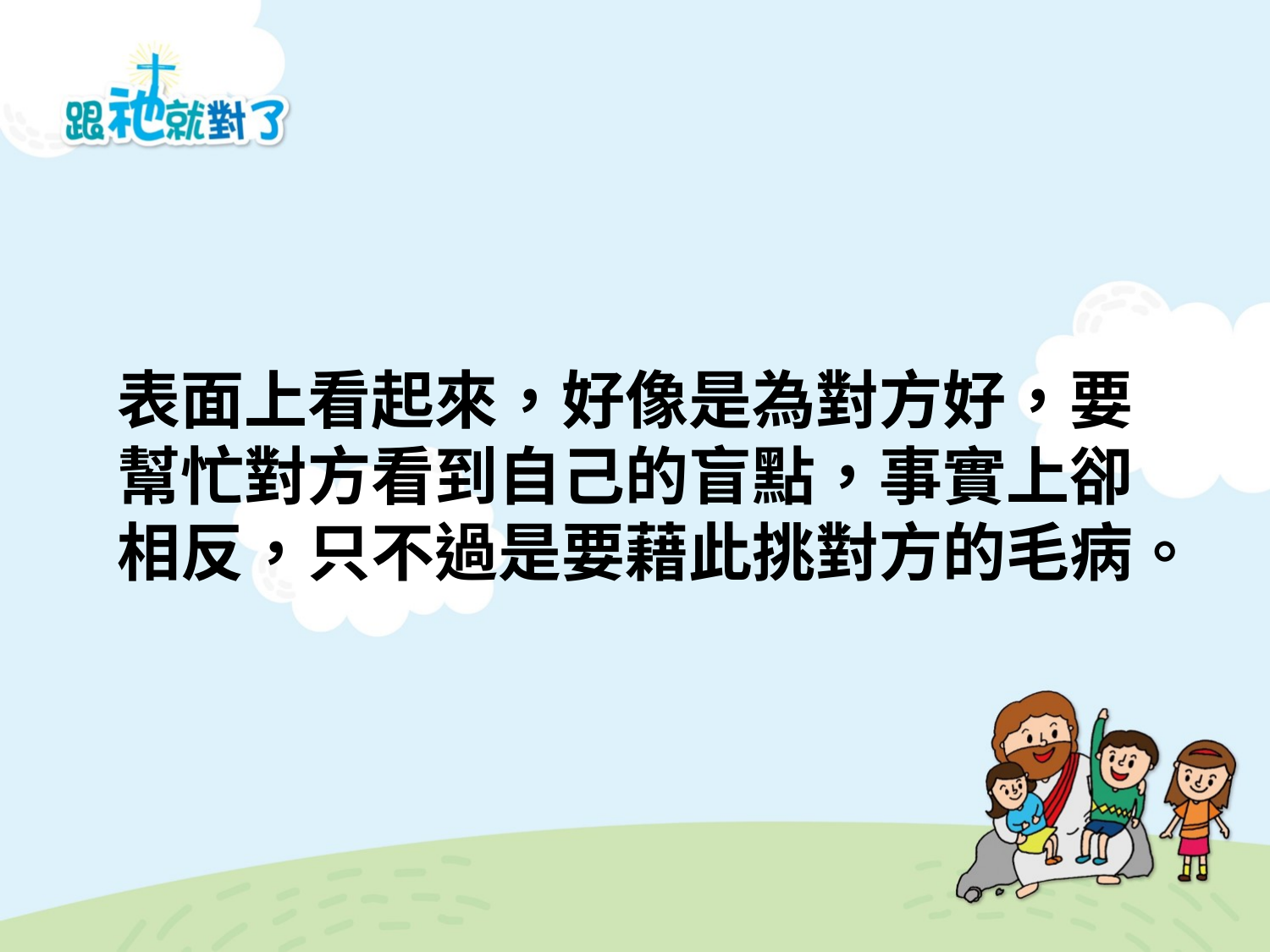

表面上看起來，好像是為對方好，要幫忙對方看到自己的盲點，事實上卻相反，只不過是要藉此挑對方的毛病。